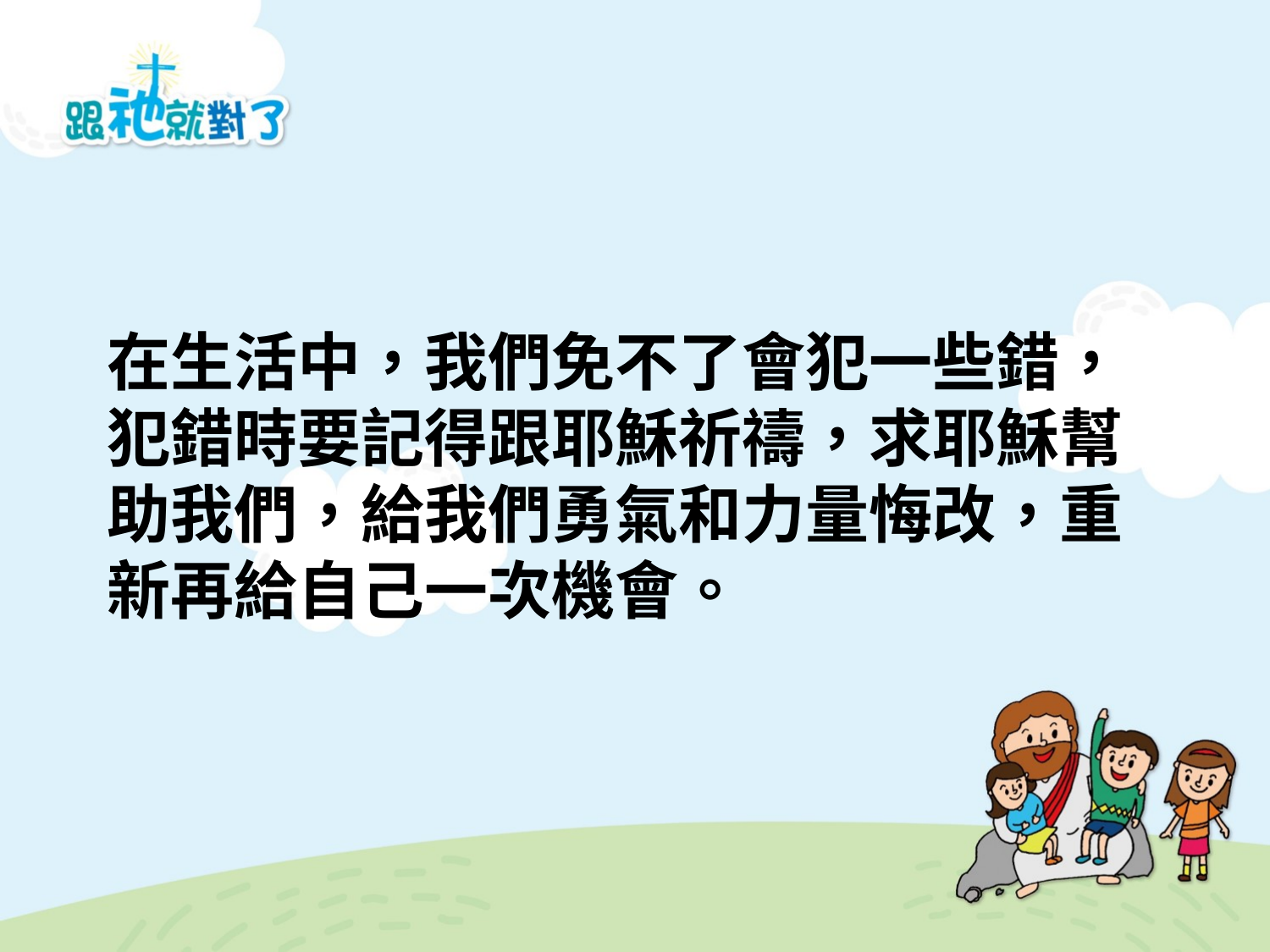

在生活中，我們免不了會犯一些錯，犯錯時要記得跟耶穌祈禱，求耶穌幫助我們，給我們勇氣和力量悔改，重新再給自己一次機會。